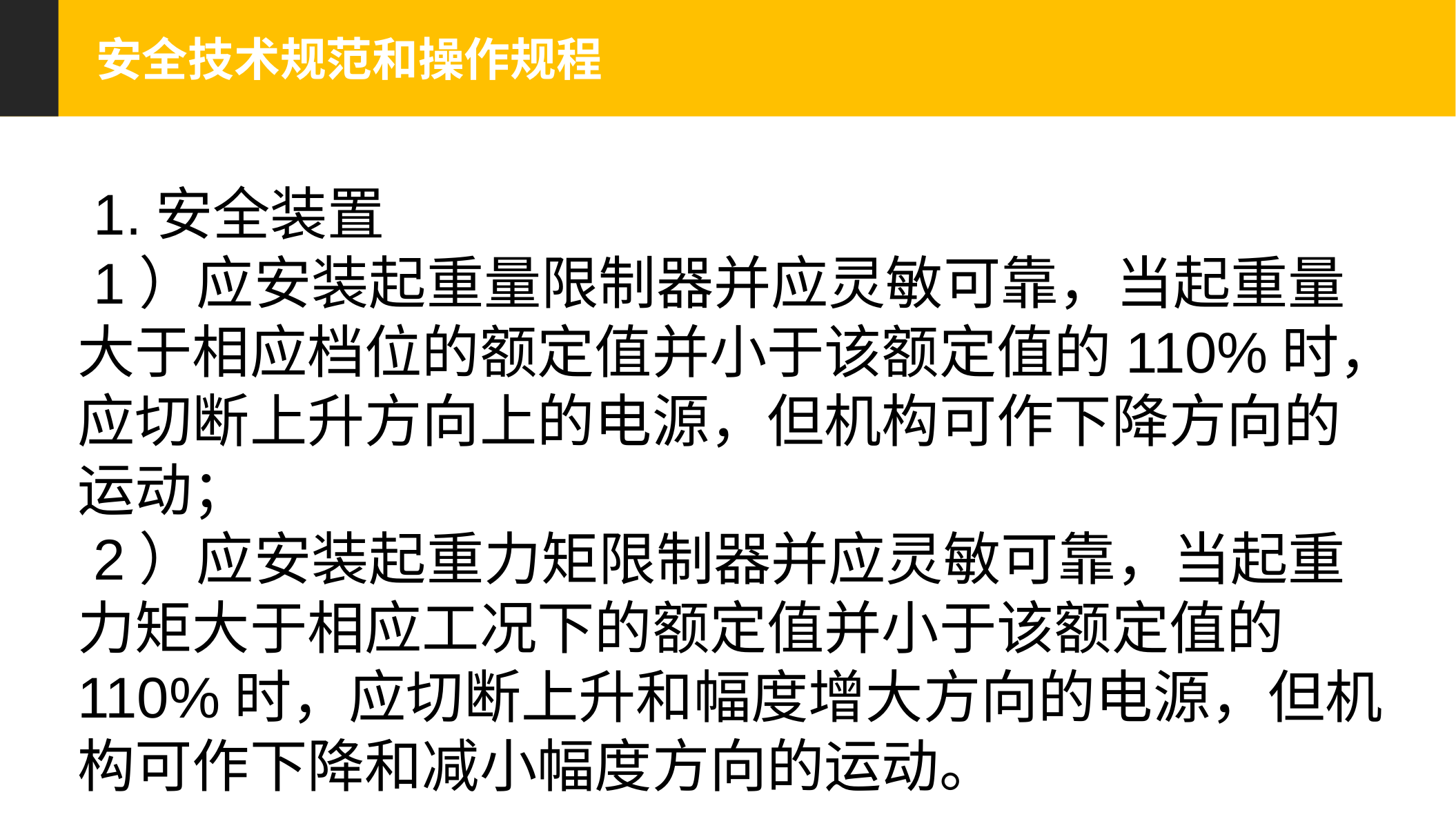

安全技术规范和操作规程
 1.安全装置
 1）应安装起重量限制器并应灵敏可靠，当起重量大于相应档位的额定值并小于该额定值的110%时，应切断上升方向上的电源，但机构可作下降方向的运动；
 2）应安装起重力矩限制器并应灵敏可靠，当起重力矩大于相应工况下的额定值并小于该额定值的110%时，应切断上升和幅度增大方向的电源，但机构可作下降和减小幅度方向的运动。